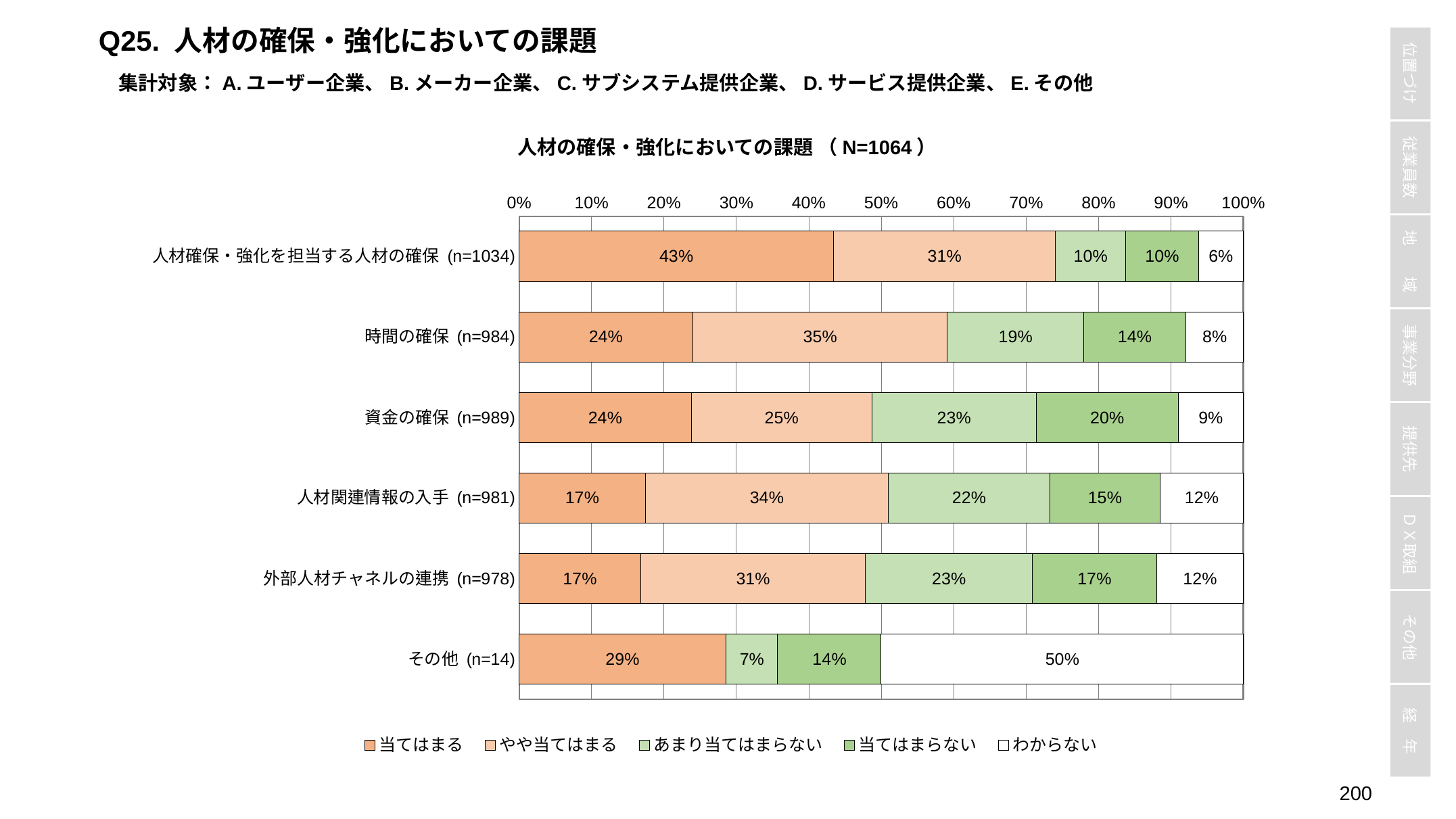

Q25. 人材の確保・強化においての課題
集計対象：A.ユーザー企業、B.メーカー企業、C.サブシステム提供企業、D.サービス提供企業、E.その他
人材の確保・強化においての課題 （N=1064）

### Chart

| Category | 当てはまる | やや当てはまる | あまり当てはまらない | 当てはまらない | わからない |
|---|---|---|---|---|---|
| 人材確保・強化を担当する人材の確保 (n=1034) | 0.43423597678916825 | 0.3065764023210832 | 0.09671179883945841 | 0.10058027079303675 | 0.061895551257253385 |
| 時間の確保 (n=984) | 0.23983739837398374 | 0.3516260162601626 | 0.18800813008130082 | 0.14126016260162602 | 0.07926829268292683 |
| 資金の確保 (n=989) | 0.23761375126390294 | 0.24974721941354905 | 0.22649140546006066 | 0.1961577350859454 | 0.08998988877654196 |
| 人材関連情報の入手 (n=981) | 0.1743119266055046 | 0.33537206931702346 | 0.22324159021406728 | 0.15188583078491336 | 0.11518858307849134 |
| 外部人材チャネルの連携 (n=978) | 0.16768916155419222 | 0.310838445807771 | 0.23006134969325154 | 0.17177914110429449 | 0.1196319018404908 |
| その他 (n=14) | 0.2857142857142857 | 0.0 | 0.07142857142857142 | 0.14285714285714285 | 0.5 |
200